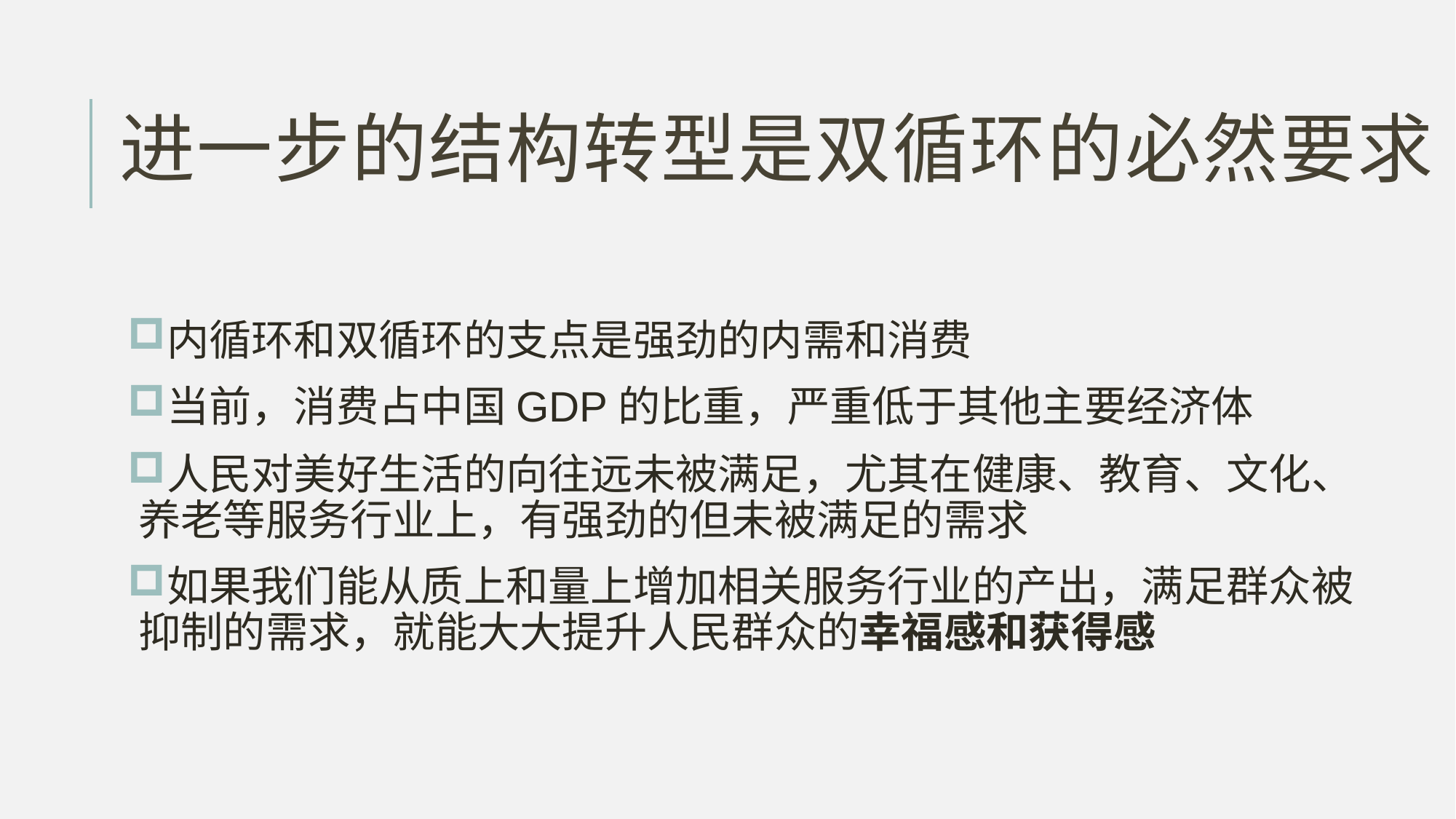

# 进一步的结构转型是双循环的必然要求
内循环和双循环的支点是强劲的内需和消费
当前，消费占中国GDP的比重，严重低于其他主要经济体
人民对美好生活的向往远未被满足，尤其在健康、教育、文化、养老等服务行业上，有强劲的但未被满足的需求
如果我们能从质上和量上增加相关服务行业的产出，满足群众被抑制的需求，就能大大提升人民群众的幸福感和获得感